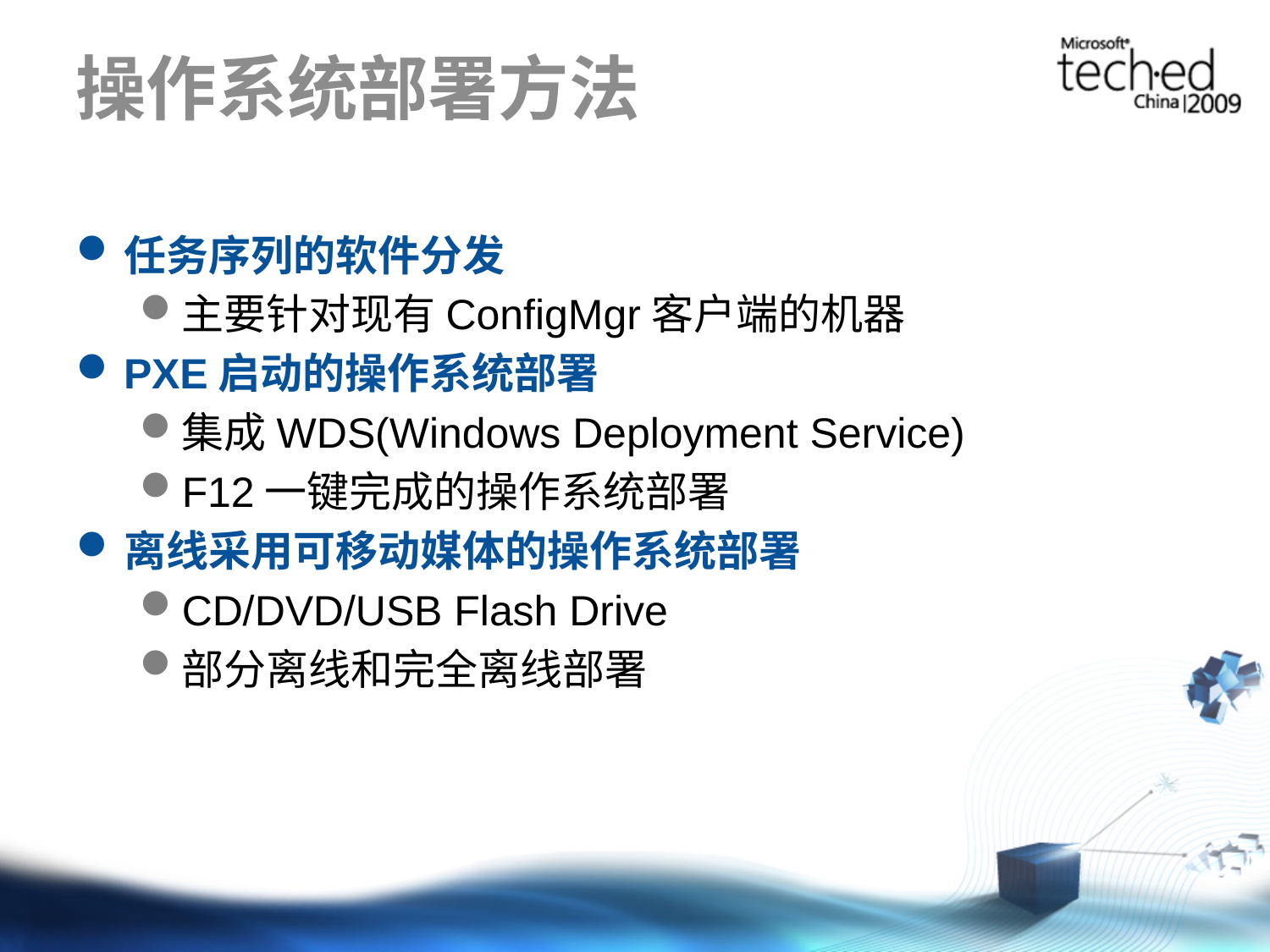

# 操作系统部署方法
任务序列的软件分发
主要针对现有ConfigMgr客户端的机器
PXE启动的操作系统部署
集成WDS(Windows Deployment Service)
F12一键完成的操作系统部署
离线采用可移动媒体的操作系统部署
CD/DVD/USB Flash Drive
部分离线和完全离线部署